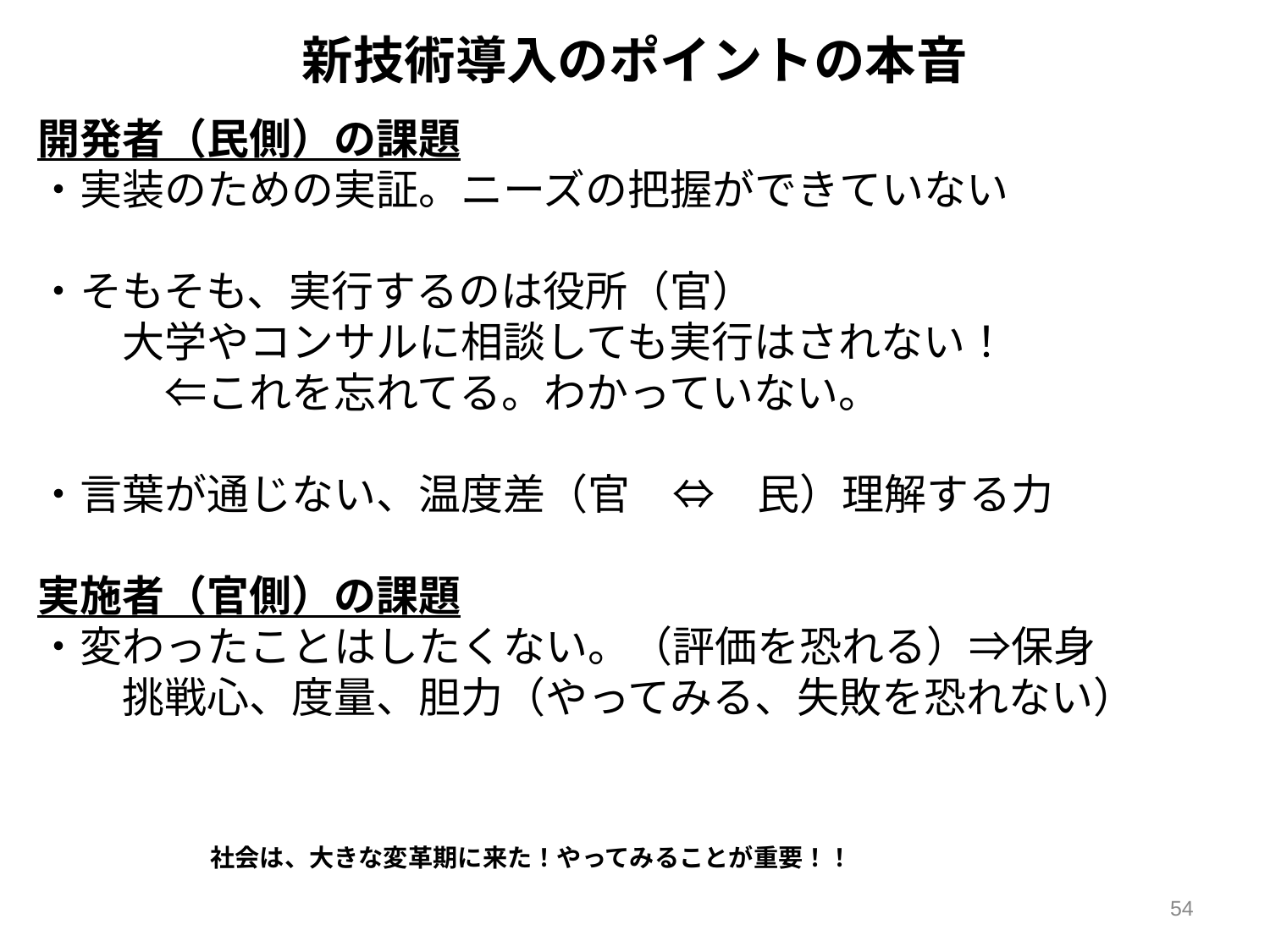

# 新技術導入のポイントの本音
開発者（民側）の課題
・実装のための実証。ニーズの把握ができていない

・そもそも、実行するのは役所（官）
　　大学やコンサルに相談しても実行はされない！
　　　⇐これを忘れてる。わかっていない。

・言葉が通じない、温度差（官　⇔　民）理解する力

実施者（官側）の課題
・変わったことはしたくない。（評価を恐れる）⇒保身
　　挑戦心、度量、胆力（やってみる、失敗を恐れない）
社会は、大きな変革期に来た！やってみることが重要！！
54